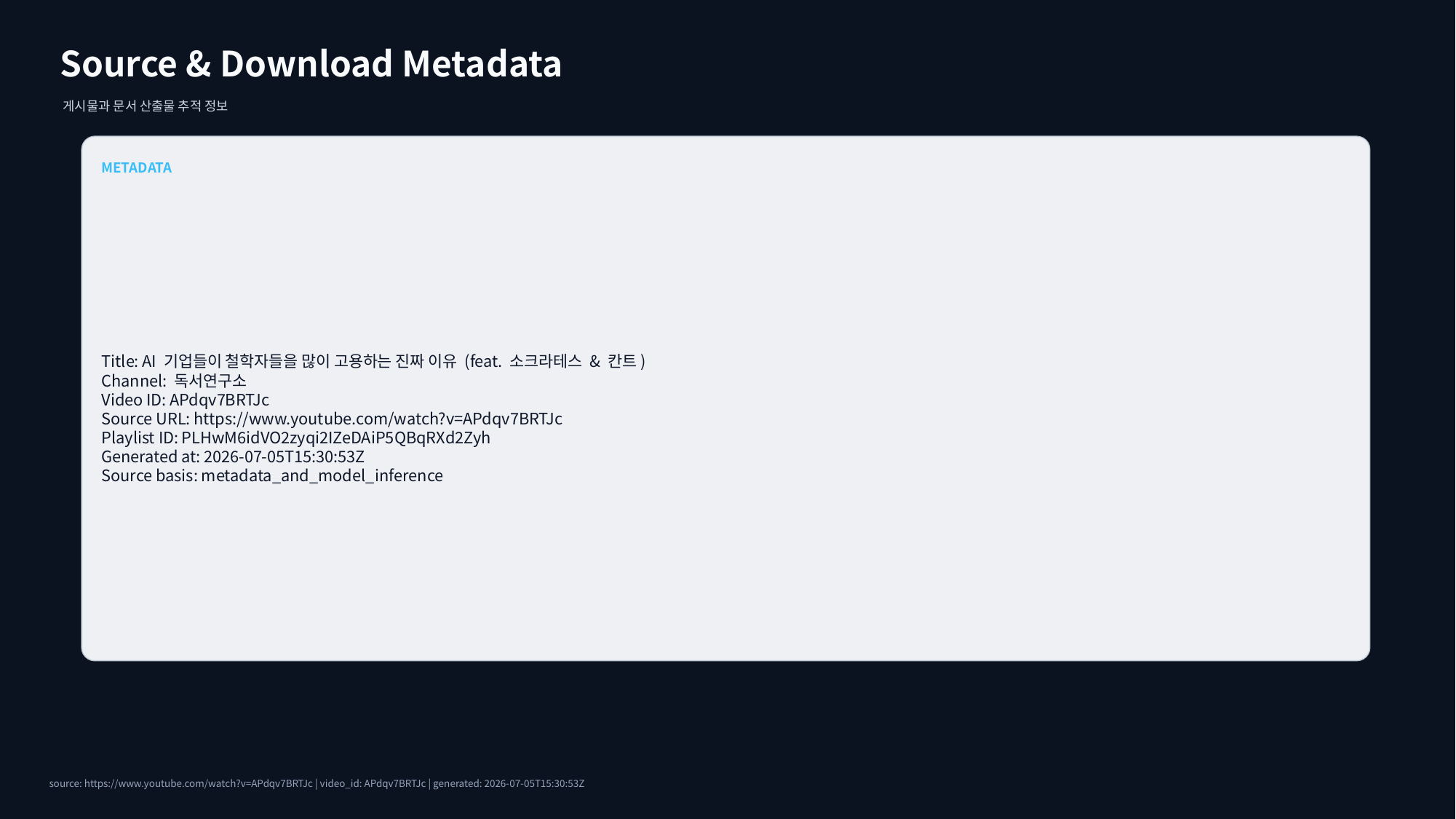

Source & Download Metadata
게시물과 문서 산출물 추적 정보

METADATA
Title: AI 기업들이 철학자들을 많이 고용하는 진짜 이유 (feat. 소크라테스 & 칸트)
Channel: 독서연구소
Video ID: APdqv7BRTJc
Source URL: https://www.youtube.com/watch?v=APdqv7BRTJc
Playlist ID: PLHwM6idVO2zyqi2IZeDAiP5QBqRXd2Zyh
Generated at: 2026-07-05T15:30:53Z
Source basis: metadata_and_model_inference
source: https://www.youtube.com/watch?v=APdqv7BRTJc | video_id: APdqv7BRTJc | generated: 2026-07-05T15:30:53Z